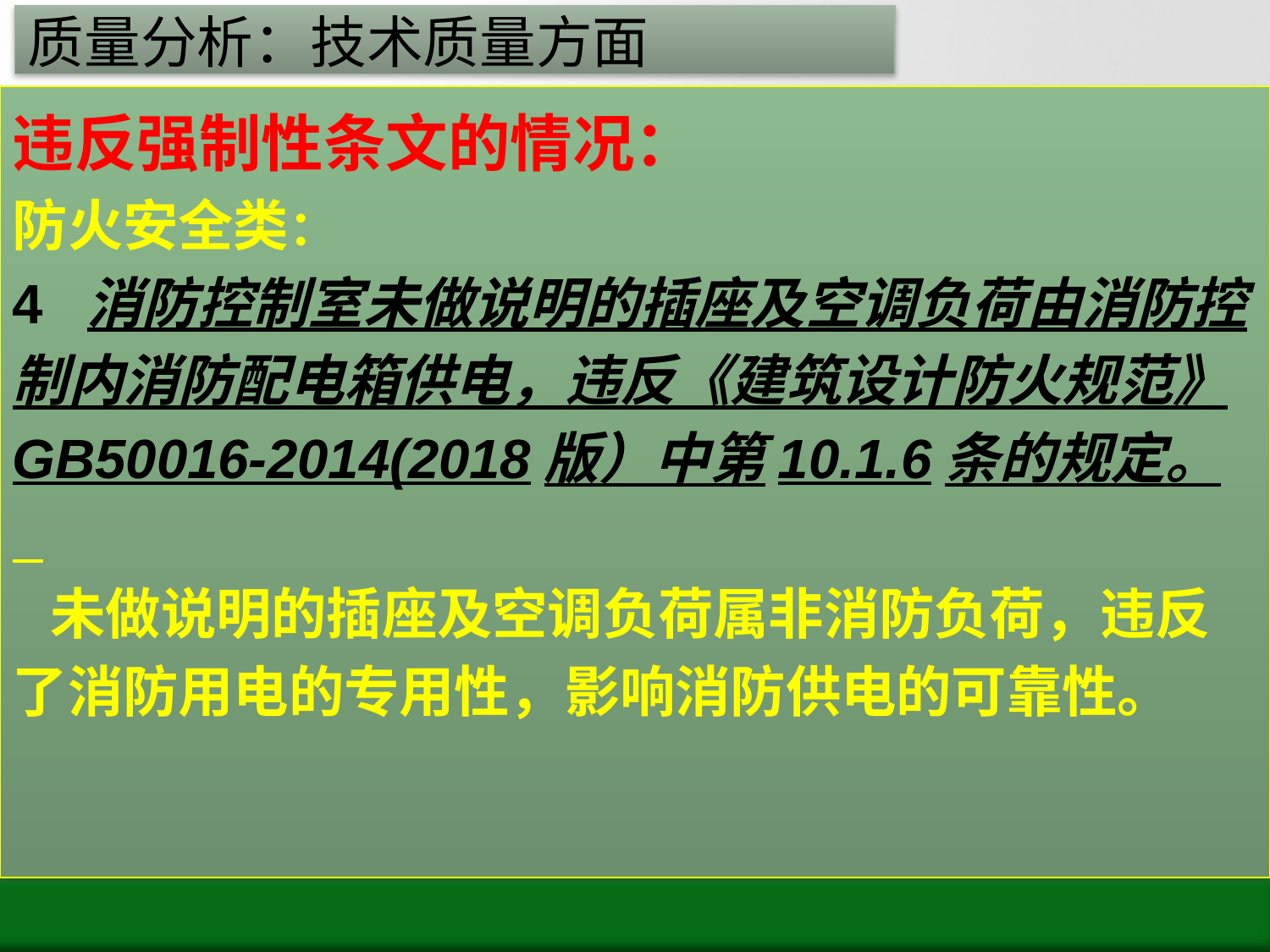

# 质量分析：技术质量方面
违反强制性条文的情况：
防火安全类：
4  消防控制室未做说明的插座及空调负荷由消防控制内消防配电箱供电，违反《建筑设计防火规范》GB50016-2014(2018版）中第10.1.6条的规定。

  未做说明的插座及空调负荷属非消防负荷，违反了消防用电的专用性，影响消防供电的可靠性。